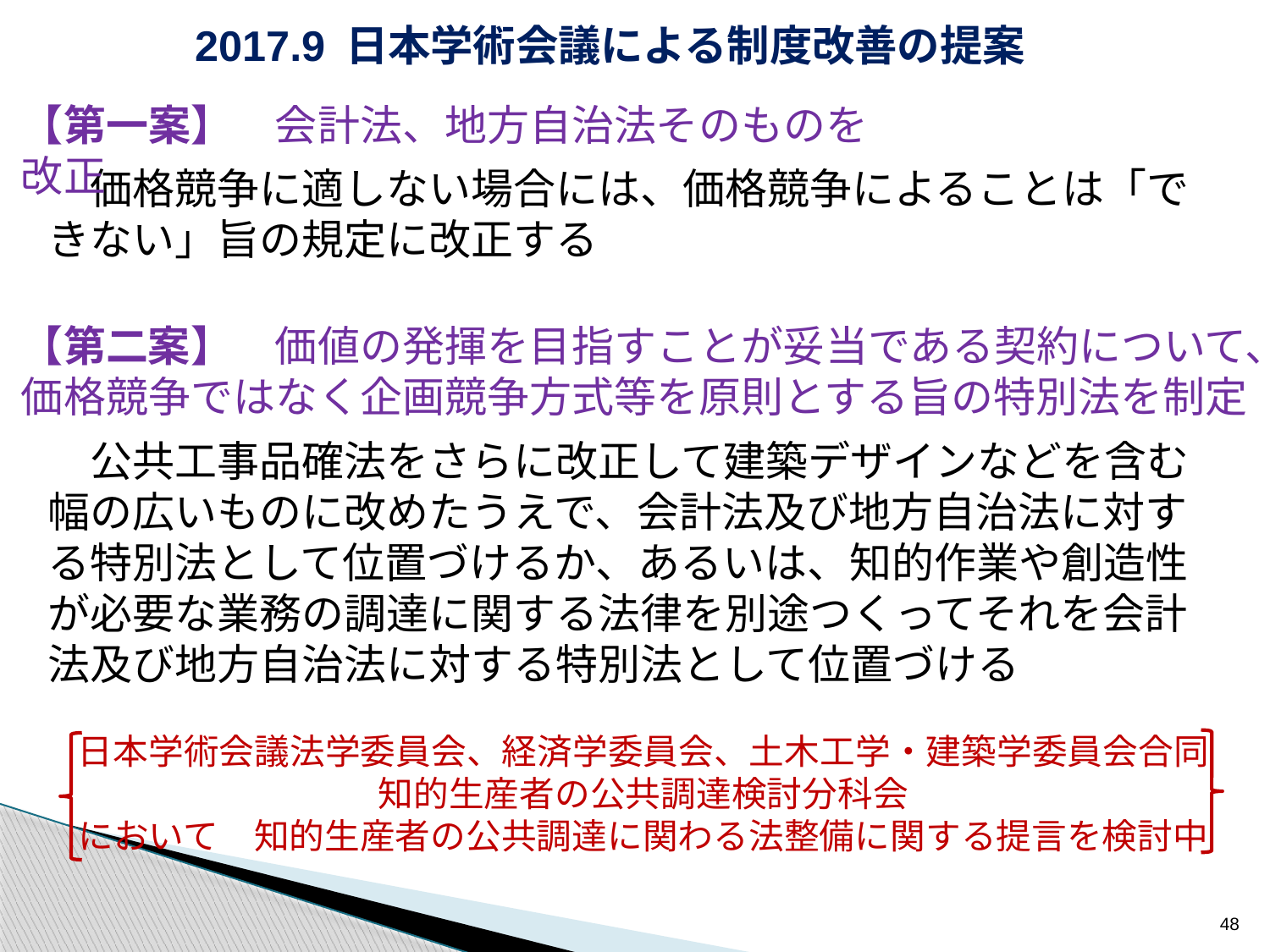

2017.9 日本学術会議による制度改善の提案
【第一案】　会計法、地方自治法そのものを改正
　価格競争に適しない場合には、価格競争によることは「できない」旨の規定に改正する
【第二案】　価値の発揮を目指すことが妥当である契約について、価格競争ではなく企画競争方式等を原則とする旨の特別法を制定
　公共工事品確法をさらに改正して建築デザインなどを含む幅の広いものに改めたうえで、会計法及び地方自治法に対する特別法として位置づけるか、あるいは、知的作業や創造性が必要な業務の調達に関する法律を別途つくってそれを会計法及び地方自治法に対する特別法として位置づける
日本学術会議法学委員会、経済学委員会、土木工学・建築学委員会合同
知的生産者の公共調達検討分科会
において　知的生産者の公共調達に関わる法整備に関する提言を検討中

48